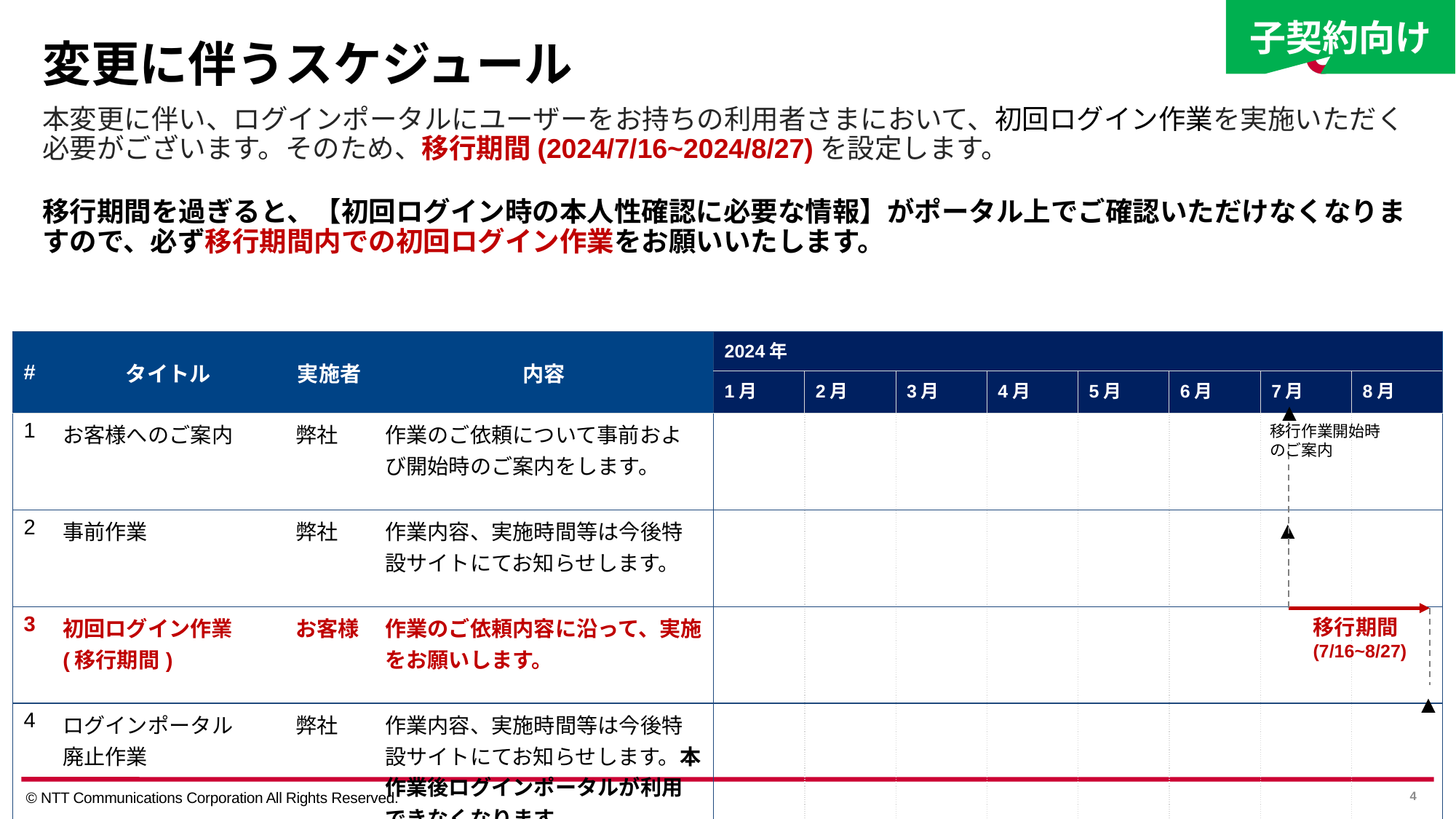

子契約向け
# 変更に伴うスケジュール
本変更に伴い、ログインポータルにユーザーをお持ちの利用者さまにおいて、初回ログイン作業を実施いただく必要がございます。そのため、移行期間(2024/7/16~2024/8/27)を設定します。
移行期間を過ぎると、【初回ログイン時の本人性確認に必要な情報】がポータル上でご確認いただけなくなりますので、必ず移行期間内での初回ログイン作業をお願いいたします。
| # | タイトル | 実施者 | 内容 | 2024年 |  |  |  |  |  |  |  |
| --- | --- | --- | --- | --- | --- | --- | --- | --- | --- | --- | --- |
|  |  |  |  | 1月 | 2月 | 3月 | 4月 | 5月 | 6月 | 7月 | 8月 |
| 1 | お客様へのご案内 | 弊社 | 作業のご依頼について事前および開始時のご案内をします。 |  |  |  |  |  |  |  |  |
| 2 | 事前作業 | 弊社 | 作業内容、実施時間等は今後特設サイトにてお知らせします。 |  |  |  |  |  |  |  |  |
| 3 | 初回ログイン作業 (移行期間) | お客様 | 作業のご依頼内容に沿って、実施をお願いします。 |  |  |  |  |  |  |  |  |
| 4 | ログインポータル 廃止作業 | 弊社 | 作業内容、実施時間等は今後特設サイトにてお知らせします。本作業後ログインポータルが利用できなくなります。 |  |  |  |  |  |  |  |  |
▲
移行作業開始時のご案内
▲
移行期間
(7/16~8/27)
▲